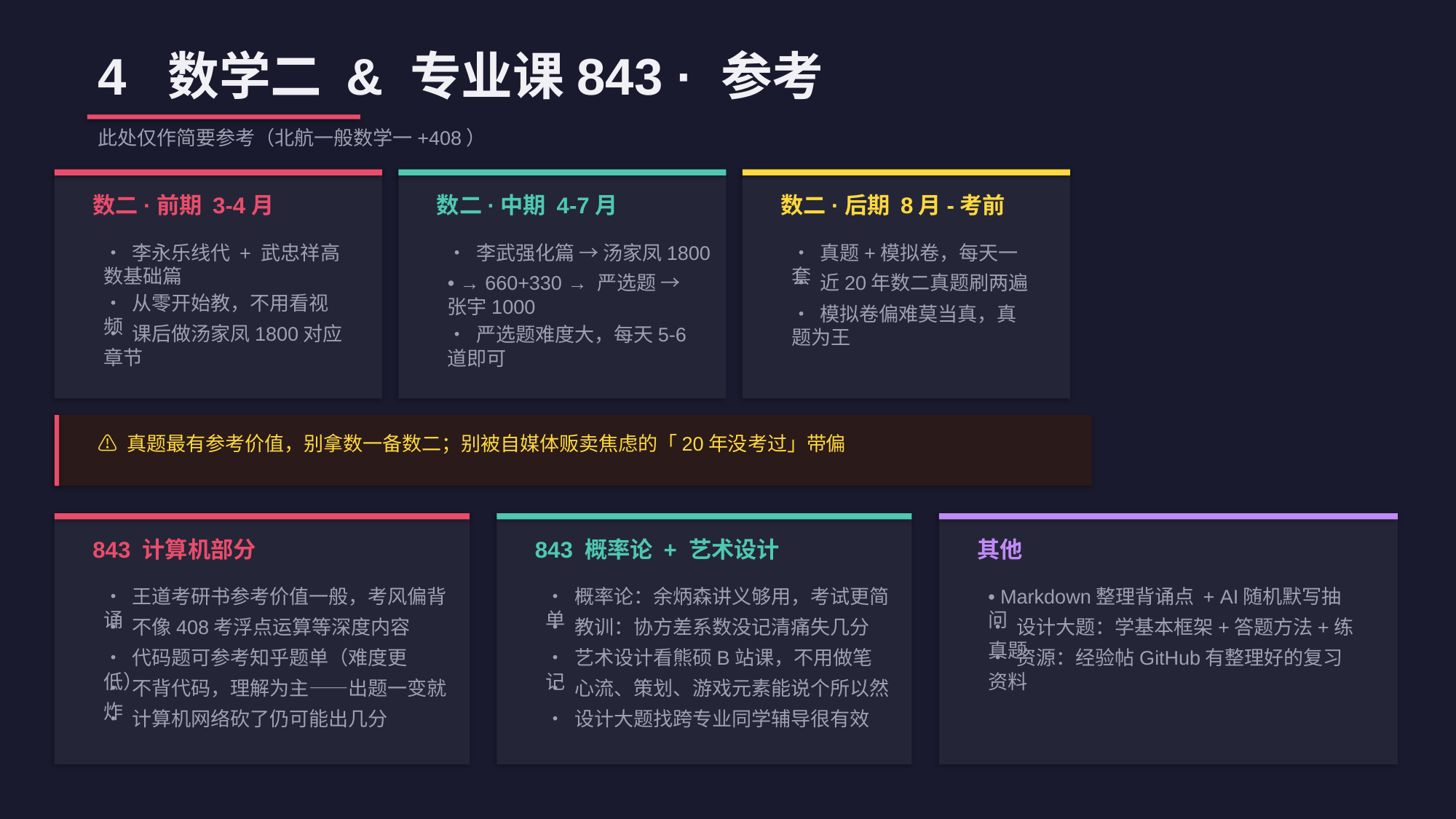

4  数学二 & 专业课843 · 参考

此处仅作简要参考（北航一般数学一+408）

数二·前期 3-4月
数二·中期 4-7月
数二·后期 8月-考前
• 李永乐线代 + 武忠祥高数基础篇
• 李武强化篇 → 汤家凤1800
• 真题+模拟卷，每天一套
• → 660+330 → 严选题 → 张宇1000
• 近20年数二真题刷两遍
• 从零开始教，不用看视频
• 模拟卷偏难莫当真，真题为王
• 课后做汤家凤1800对应章节
• 严选题难度大，每天5-6道即可

⚠ 真题最有参考价值，别拿数一备数二；别被自媒体贩卖焦虑的「20年没考过」带偏

843 计算机部分
843 概率论 + 艺术设计
其他
• 王道考研书参考价值一般，考风偏背诵
• 概率论：余炳森讲义够用，考试更简单
• Markdown整理背诵点 + AI随机默写抽问
• 不像408考浮点运算等深度内容
• 教训：协方差系数没记清痛失几分
• 设计大题：学基本框架+答题方法+练真题
• 代码题可参考知乎题单（难度更低）
• 艺术设计看熊硕B站课，不用做笔记
• 资源：经验帖GitHub有整理好的复习资料
• 不背代码，理解为主——出题一变就炸
• 心流、策划、游戏元素能说个所以然
• 计算机网络砍了仍可能出几分
• 设计大题找跨专业同学辅导很有效